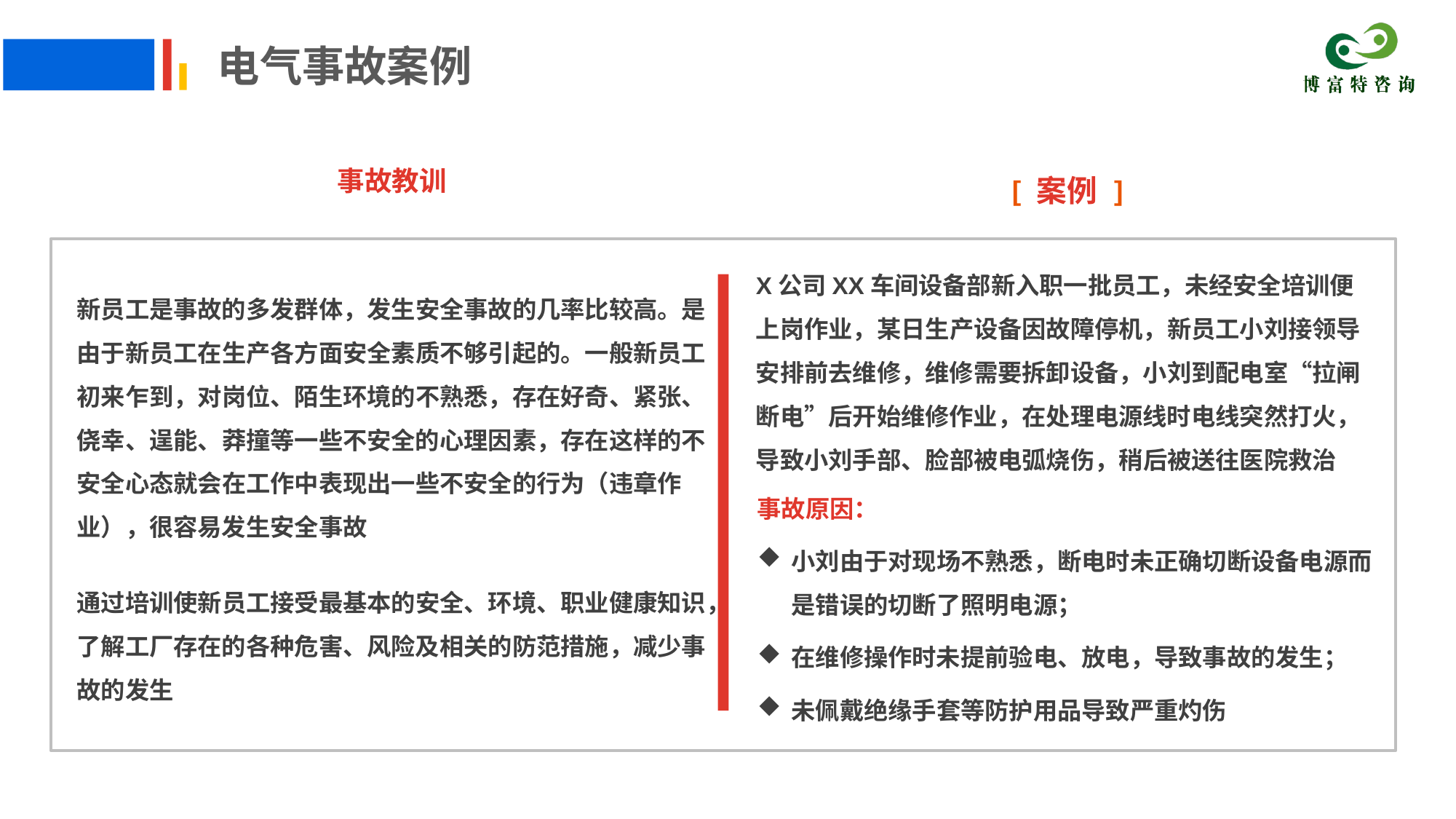

电气事故案例

事故教训
案例
[
]

X公司XX车间设备部新入职一批员工，未经安全培训便上岗作业，某日生产设备因故障停机，新员工小刘接领导安排前去维修，维修需要拆卸设备，小刘到配电室“拉闸断电”后开始维修作业，在处理电源线时电线突然打火，导致小刘手部、脸部被电弧烧伤，稍后被送往医院救治
新员工是事故的多发群体，发生安全事故的几率比较高。是由于新员工在生产各方面安全素质不够引起的。一般新员工初来乍到，对岗位、陌生环境的不熟悉，存在好奇、紧张、侥幸、逞能、莽撞等一些不安全的心理因素，存在这样的不安全心态就会在工作中表现出一些不安全的行为（违章作业），很容易发生安全事故

事故原因：
小刘由于对现场不熟悉，断电时未正确切断设备电源而是错误的切断了照明电源；
在维修操作时未提前验电、放电，导致事故的发生；
未佩戴绝缘手套等防护用品导致严重灼伤
通过培训使新员工接受最基本的安全、环境、职业健康知识，了解工厂存在的各种危害、风险及相关的防范措施，减少事故的发生